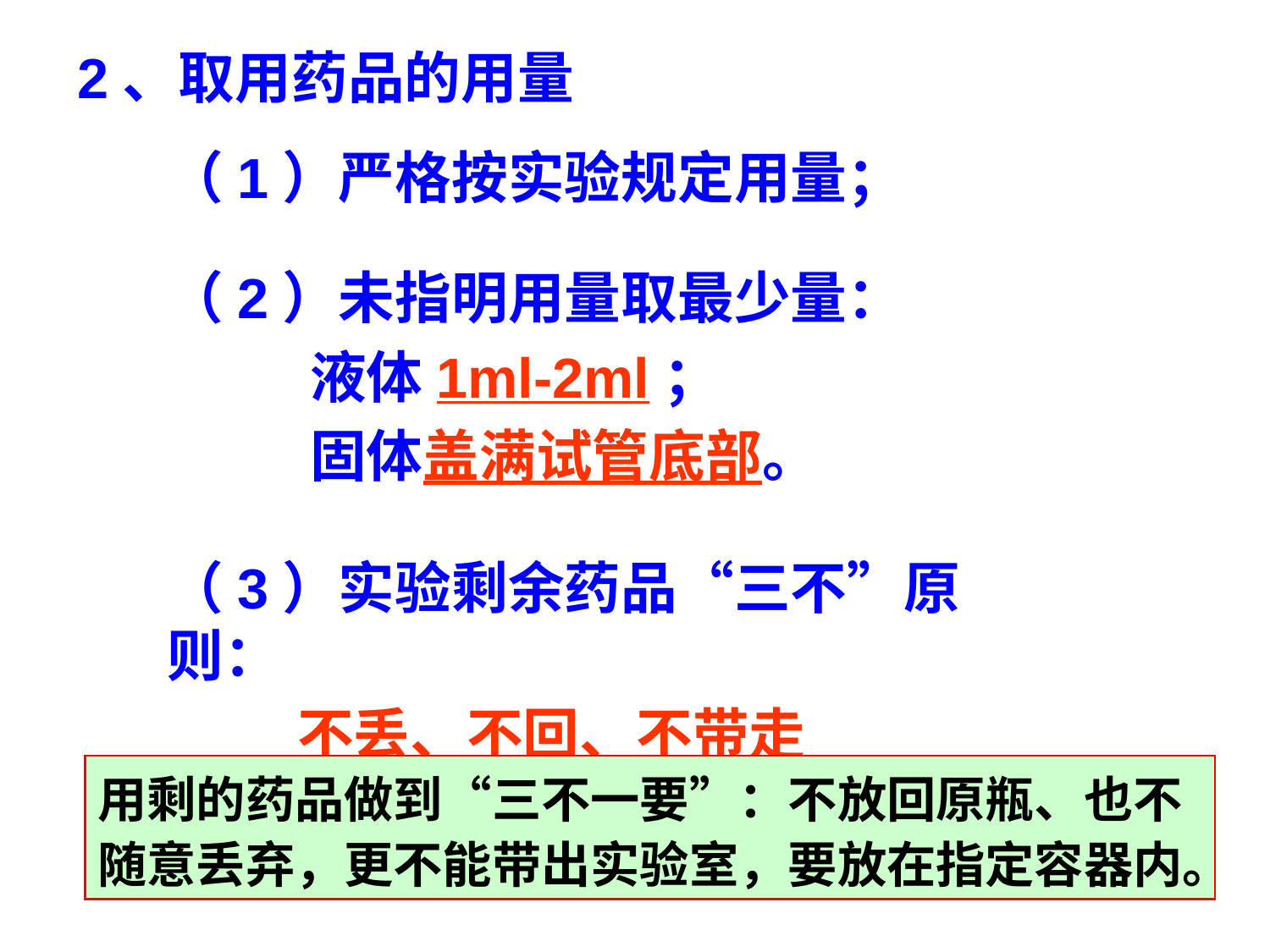

2、取用药品的用量
（1）严格按实验规定用量；
（2）未指明用量取最少量：
          液体1ml-2ml；
          固体盖满试管底部。
（3）实验剩余药品“三不”原则：
         不丢、不回、不带走
用剩的药品做到“三不一要”：不放回原瓶、也不随意丢弃，更不能带出实验室，要放在指定容器内。